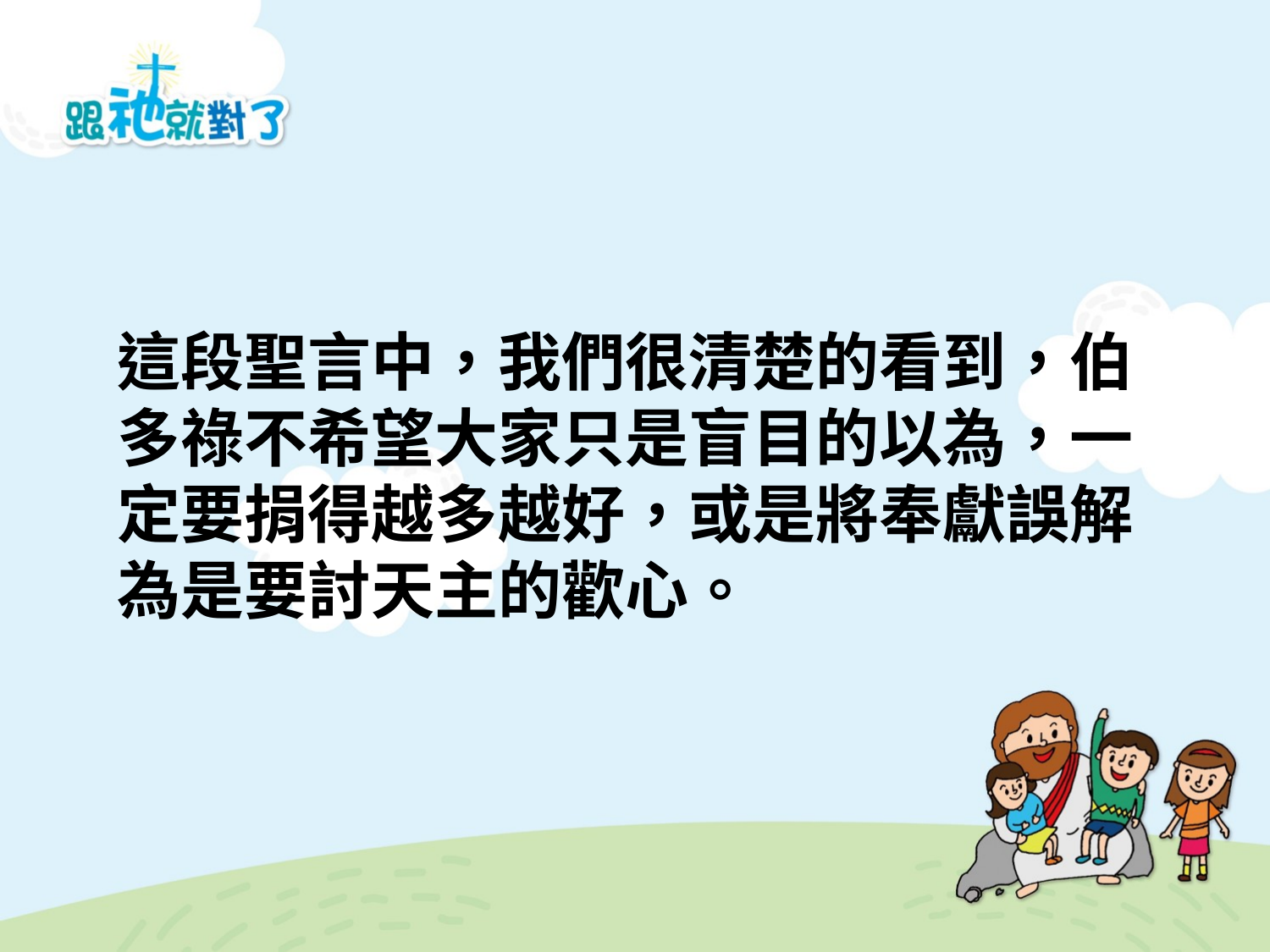

這段聖言中，我們很清楚的看到，伯多祿不希望大家只是盲目的以為，一定要捐得越多越好，或是將奉獻誤解為是要討天主的歡心。